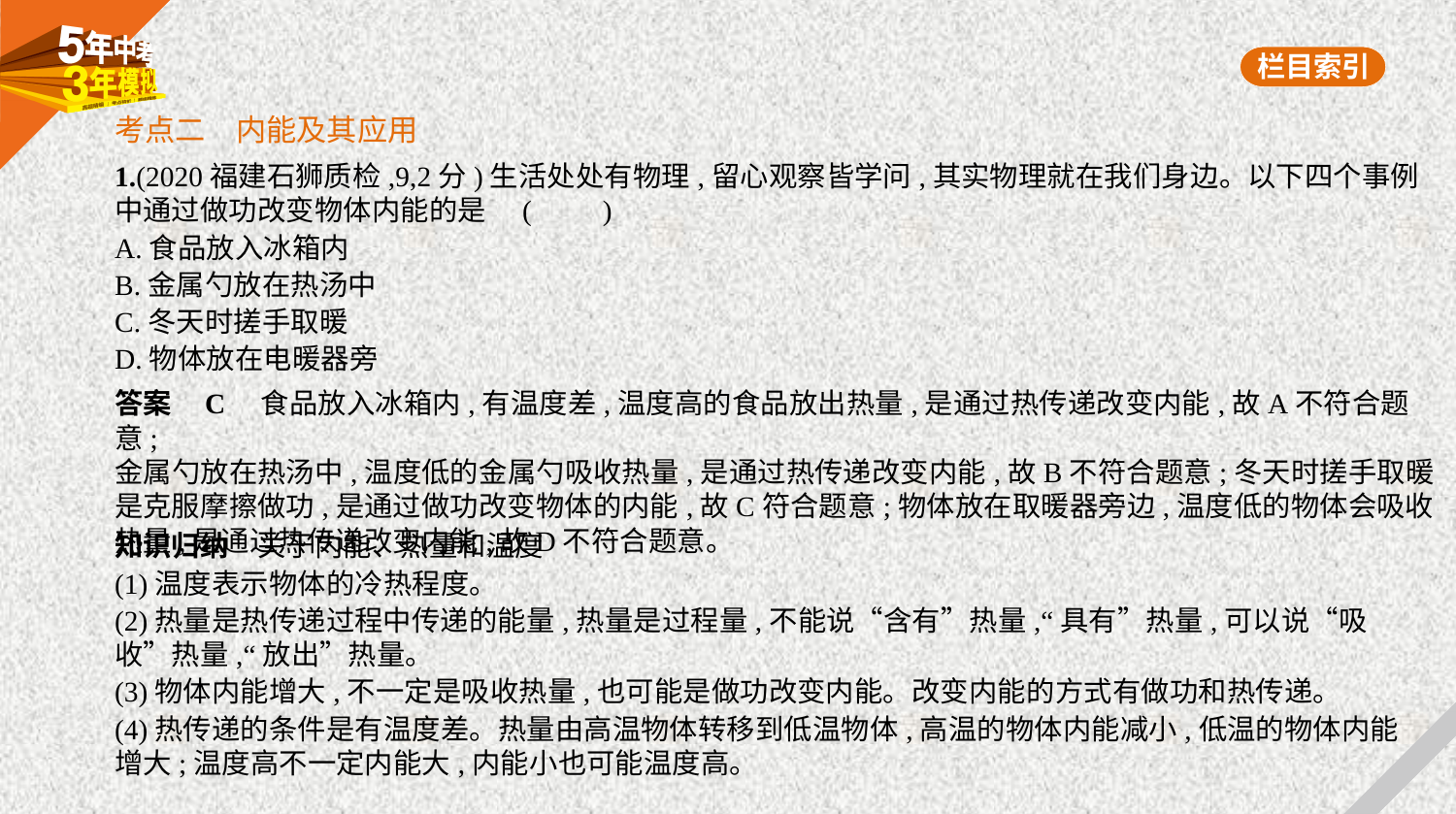

考点二　内能及其应用
1.(2020福建石狮质检,9,2分)生活处处有物理,留心观察皆学问,其实物理就在我们身边。以下四个事例
中通过做功改变物体内能的是 (　　)
A.食品放入冰箱内
B.金属勺放在热汤中
C.冬天时搓手取暖
D.物体放在电暖器旁
答案    C　食品放入冰箱内,有温度差,温度高的食品放出热量,是通过热传递改变内能,故A不符合题意;
金属勺放在热汤中,温度低的金属勺吸收热量,是通过热传递改变内能,故B不符合题意;冬天时搓手取暖
是克服摩擦做功,是通过做功改变物体的内能,故C符合题意;物体放在取暖器旁边,温度低的物体会吸收
热量,是通过热传递改变内能,故D不符合题意。
知识归纳　关于内能、热量和温度
(1)温度表示物体的冷热程度。
(2)热量是热传递过程中传递的能量,热量是过程量,不能说“含有”热量,“具有”热量,可以说“吸
收”热量,“放出”热量。
(3)物体内能增大,不一定是吸收热量,也可能是做功改变内能。改变内能的方式有做功和热传递。
(4)热传递的条件是有温度差。热量由高温物体转移到低温物体,高温的物体内能减小,低温的物体内能
增大;温度高不一定内能大,内能小也可能温度高。